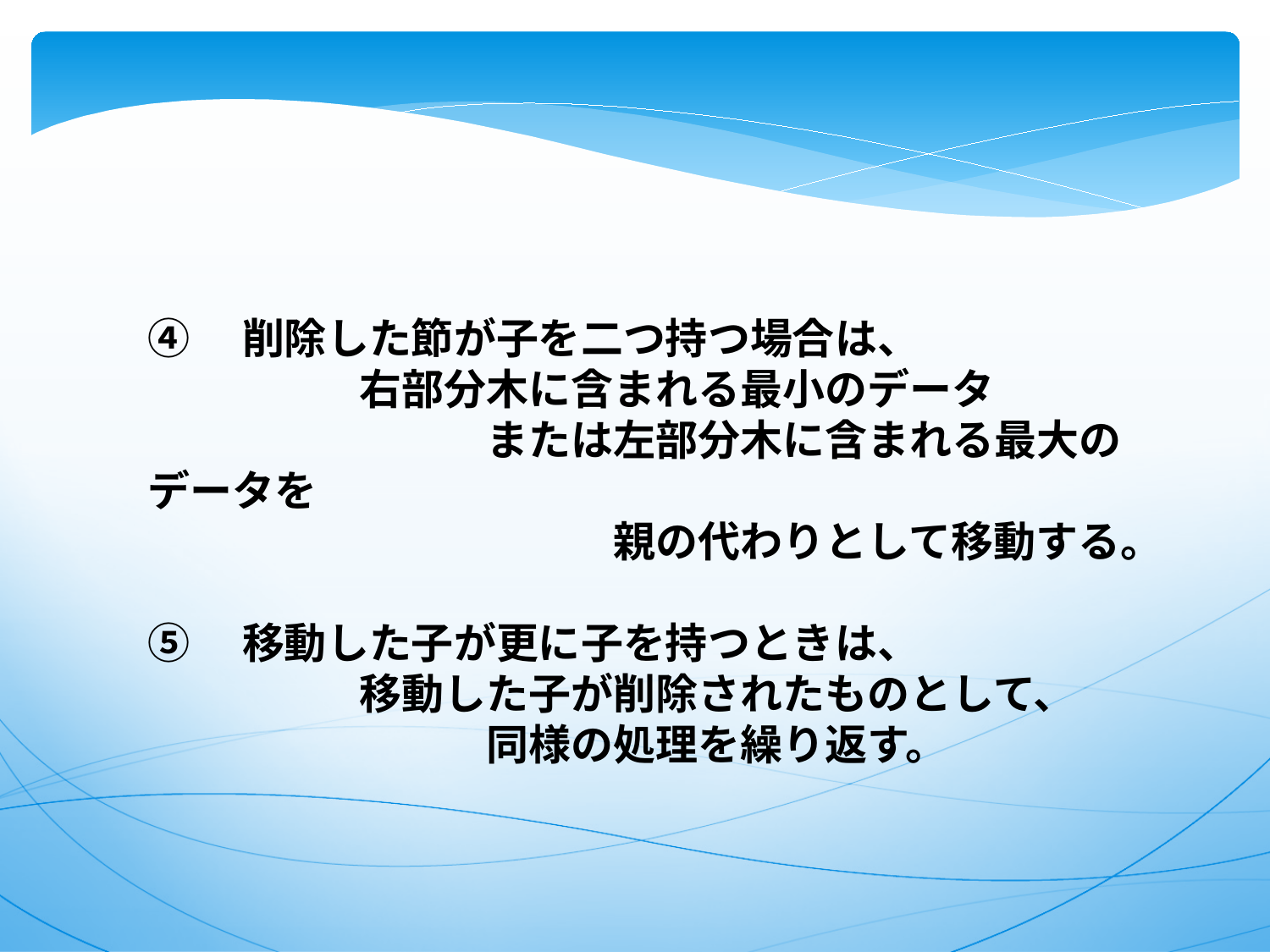

④　削除した節が子を二つ持つ場合は、
　　　　　右部分木に含まれる最小のデータ
　　　　　　　　または左部分木に含まれる最大のデータを
　　　　　　　　　　　親の代わりとして移動する。

⑤　移動した子が更に子を持つときは、
　　　　　移動した子が削除されたものとして、
　　　　　　　　同様の処理を繰り返す。